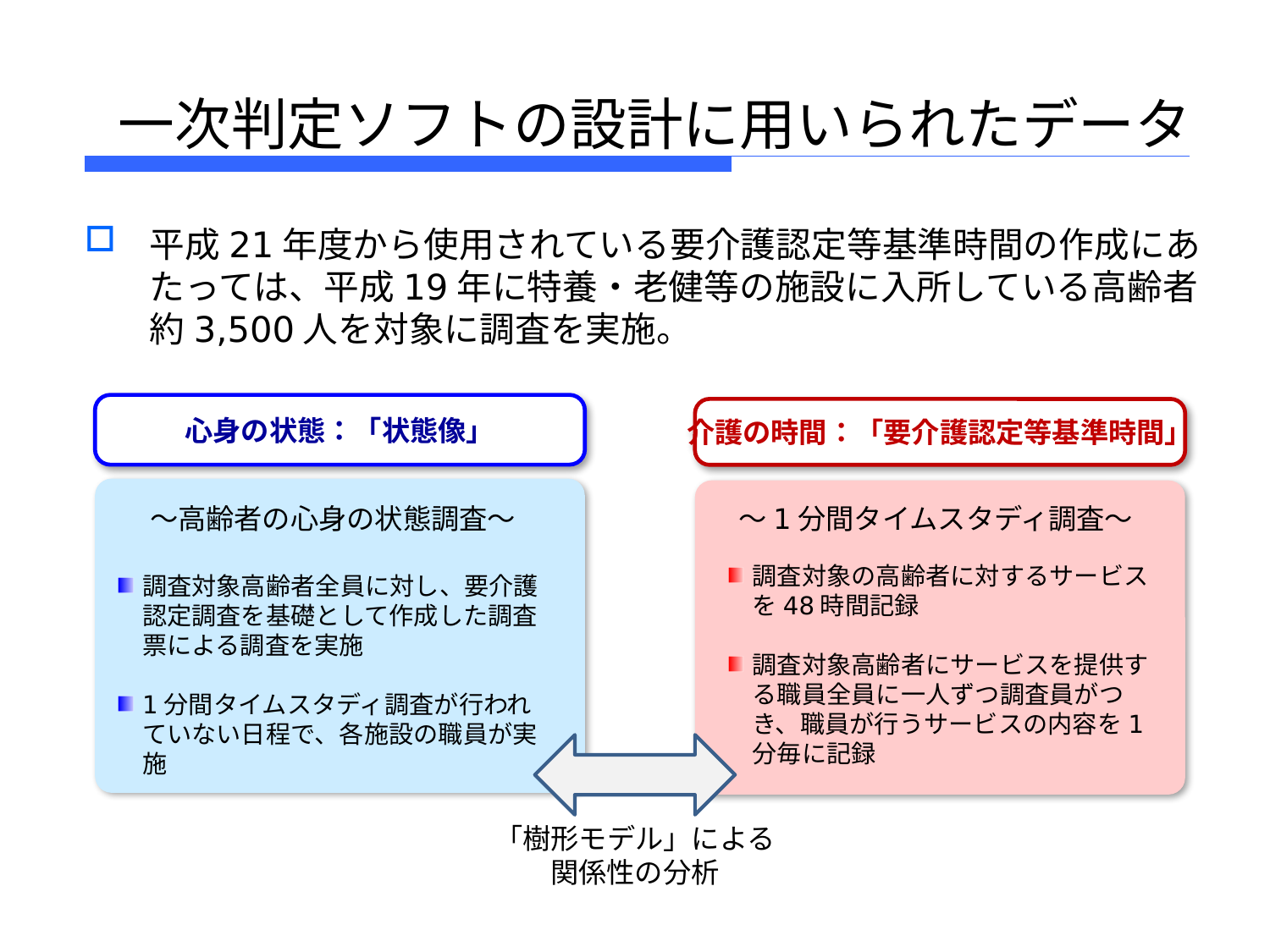

# 一次判定ソフトの設計に用いられたデータ
平成21年度から使用されている要介護認定等基準時間の作成にあたっては、平成19年に特養・老健等の施設に入所している高齢者約3,500人を対象に調査を実施。
心身の状態：「状態像」
介護の時間：「要介護認定等基準時間」

～高齢者の心身の状態調査～
～1分間タイムスタディ調査～
調査対象の高齢者に対するサービスを48時間記録

調査対象高齢者にサービスを提供する職員全員に一人ずつ調査員がつき、職員が行うサービスの内容を1分毎に記録
調査対象高齢者全員に対し、要介護認定調査を基礎として作成した調査票による調査を実施

1分間タイムスタディ調査が行われていない日程で、各施設の職員が実施

「樹形モデル」による
関係性の分析